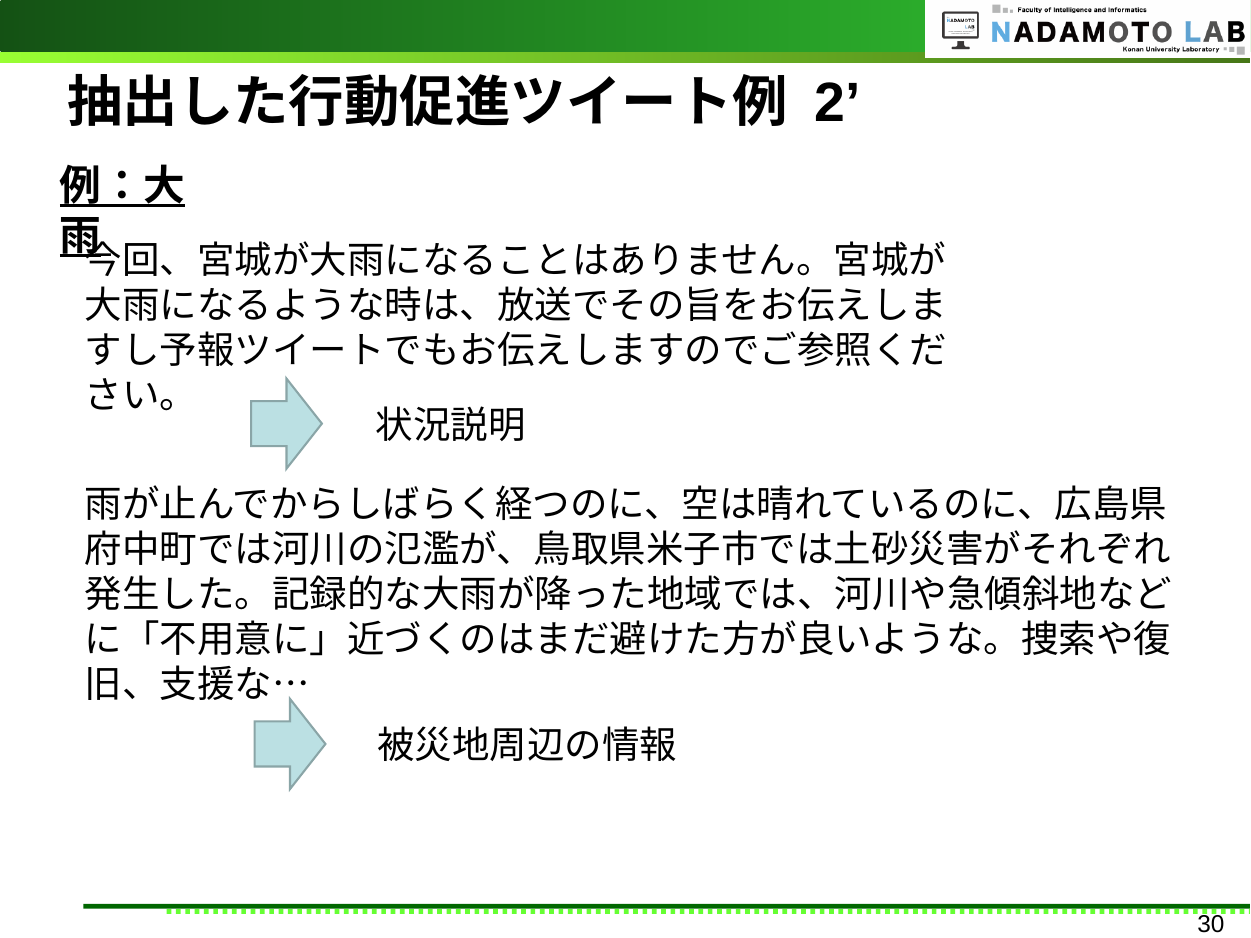

# 抽出した行動促進ツイート例 2’
例：大雨
今回、宮城が大雨になることはありません。宮城が大雨になるような時は、放送でその旨をお伝えしますし予報ツイートでもお伝えしますのでご参照ください。

状況説明
雨が止んでからしばらく経つのに、空は晴れているのに、広島県府中町では河川の氾濫が、鳥取県米子市では土砂災害がそれぞれ発生した。記録的な大雨が降った地域では、河川や急傾斜地などに「不用意に」近づくのはまだ避けた方が良いような。捜索や復旧、支援な…

被災地周辺の情報
30